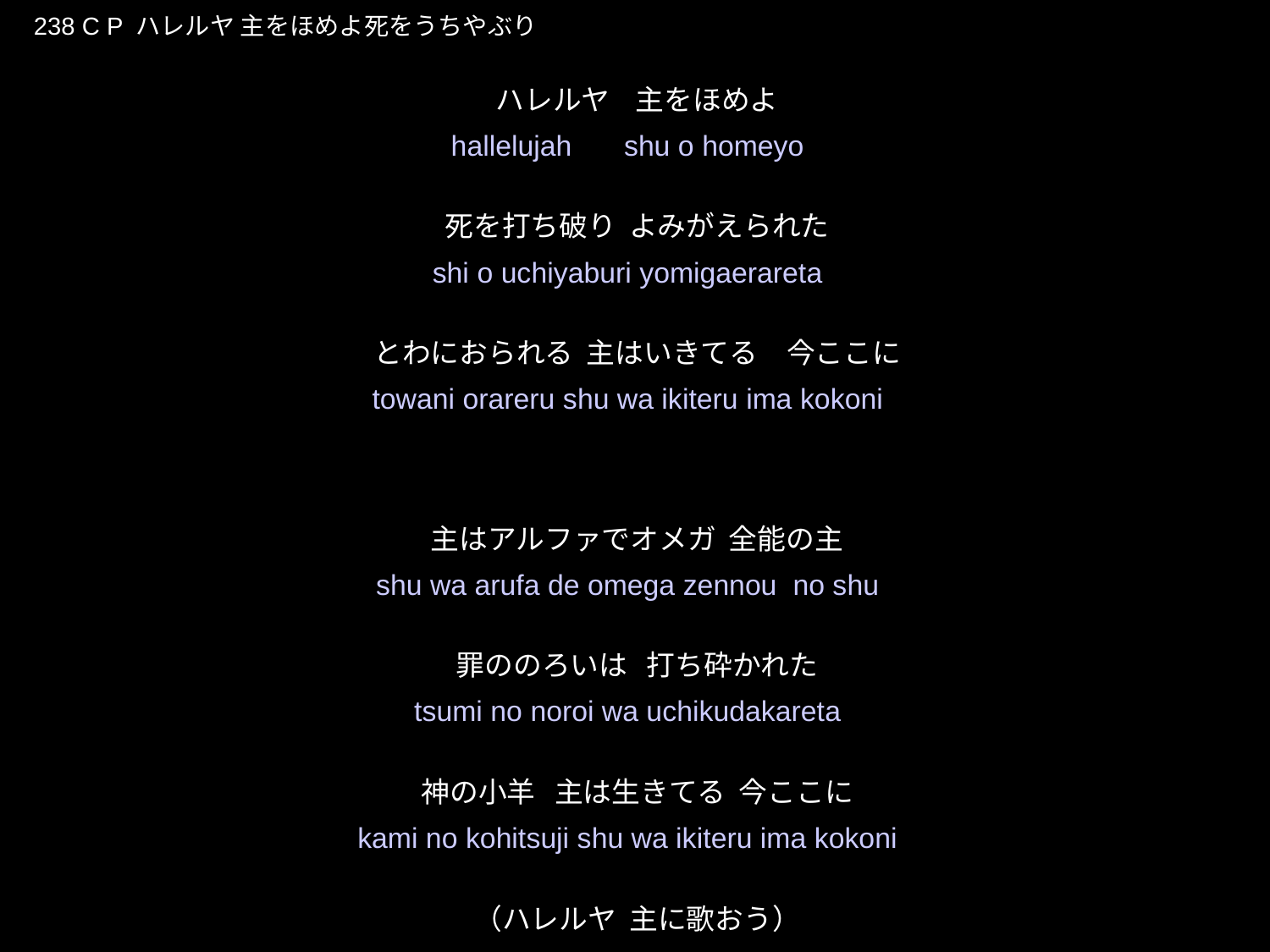

はれるやしゅをほめよしをうちやぶり
★P
238 C P ハレルヤ 主をほめよ死をうちやぶり
ハレルヤ    主をほめよ
死を打ち破り  よみがえられた
とわにおられる  主はいきてる　今ここに
主はアルファでオメガ  全能の主
罪ののろいは   打ち砕かれた
神の小羊   主は生きてる  今ここに
（ハレルヤ  主に歌おう）
★３
hallelujah　shu o homeyo
shi o uchiyaburi yomigaerareta
towani orareru shu wa ikiteru ima kokoni
shu wa arufa de omega zennou  no shu
tsumi no noroi wa uchikudakareta
kami no kohitsuji shu wa ikiteru ima kokoni
(hallelujha shu ni utao)